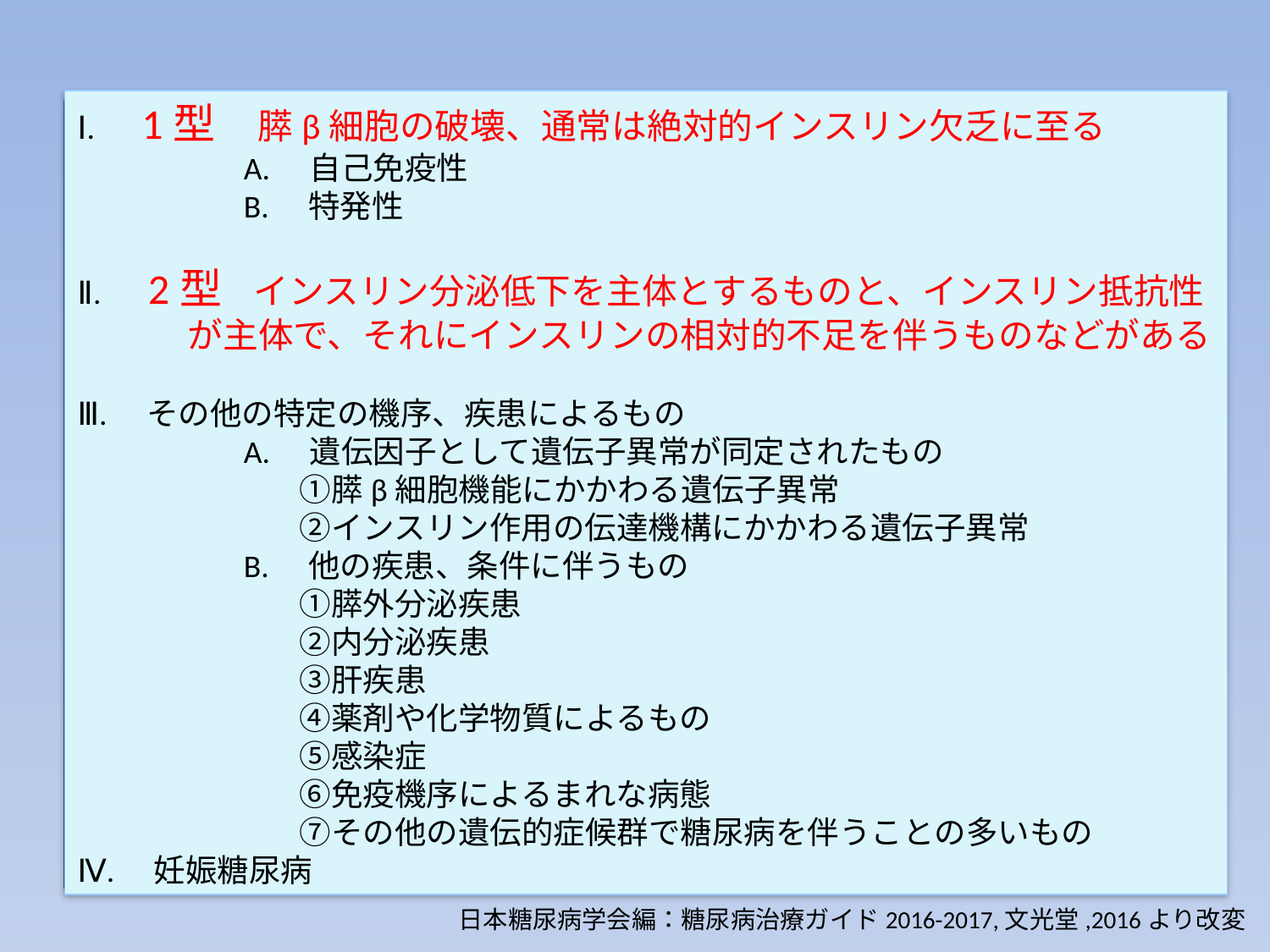

Ⅰ.　1型　膵β細胞の破壊、通常は絶対的インスリン欠乏に至る
　　　　　A.　自己免疫性
　　　　　B.　特発性

Ⅱ.　2型　インスリン分泌低下を主体とするものと、インスリン抵抗性
             が主体で、それにインスリンの相対的不足を伴うものなどがある

Ⅲ.　その他の特定の機序、疾患によるもの
　　　　　A.　遺伝因子として遺伝子異常が同定されたもの
　　　　　　　①膵β細胞機能にかかわる遺伝子異常
　　　　　　　②インスリン作用の伝達機構にかかわる遺伝子異常
　　　　　B.　他の疾患、条件に伴うもの
　　　　　　　①膵外分泌疾患
　　　　　　　②内分泌疾患
　　　　　　　③肝疾患
　　　　　　　④薬剤や化学物質によるもの
　　　　　　　⑤感染症
　　　　　　　⑥免疫機序によるまれな病態
　　　　　　　⑦その他の遺伝的症候群で糖尿病を伴うことの多いもの
Ⅳ.　妊娠糖尿病

日本糖尿病学会編：糖尿病治療ガイド2016-2017,文光堂,2016より改変